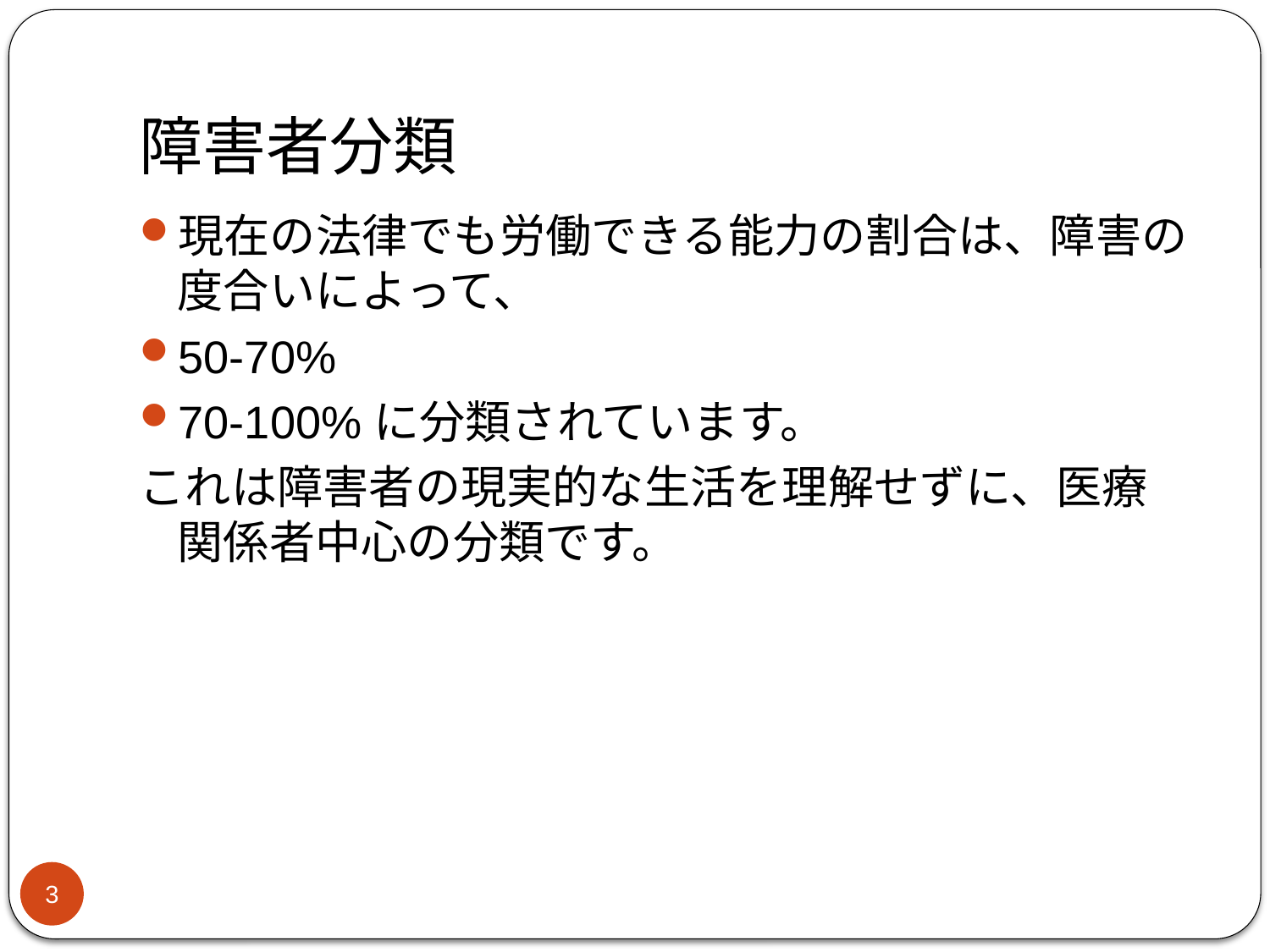

# 障害者分類
現在の法律でも労働できる能力の割合は、障害の度合いによって、
50-70%
70-100%に分類されています。
これは障害者の現実的な生活を理解せずに、医療関係者中心の分類です。
3